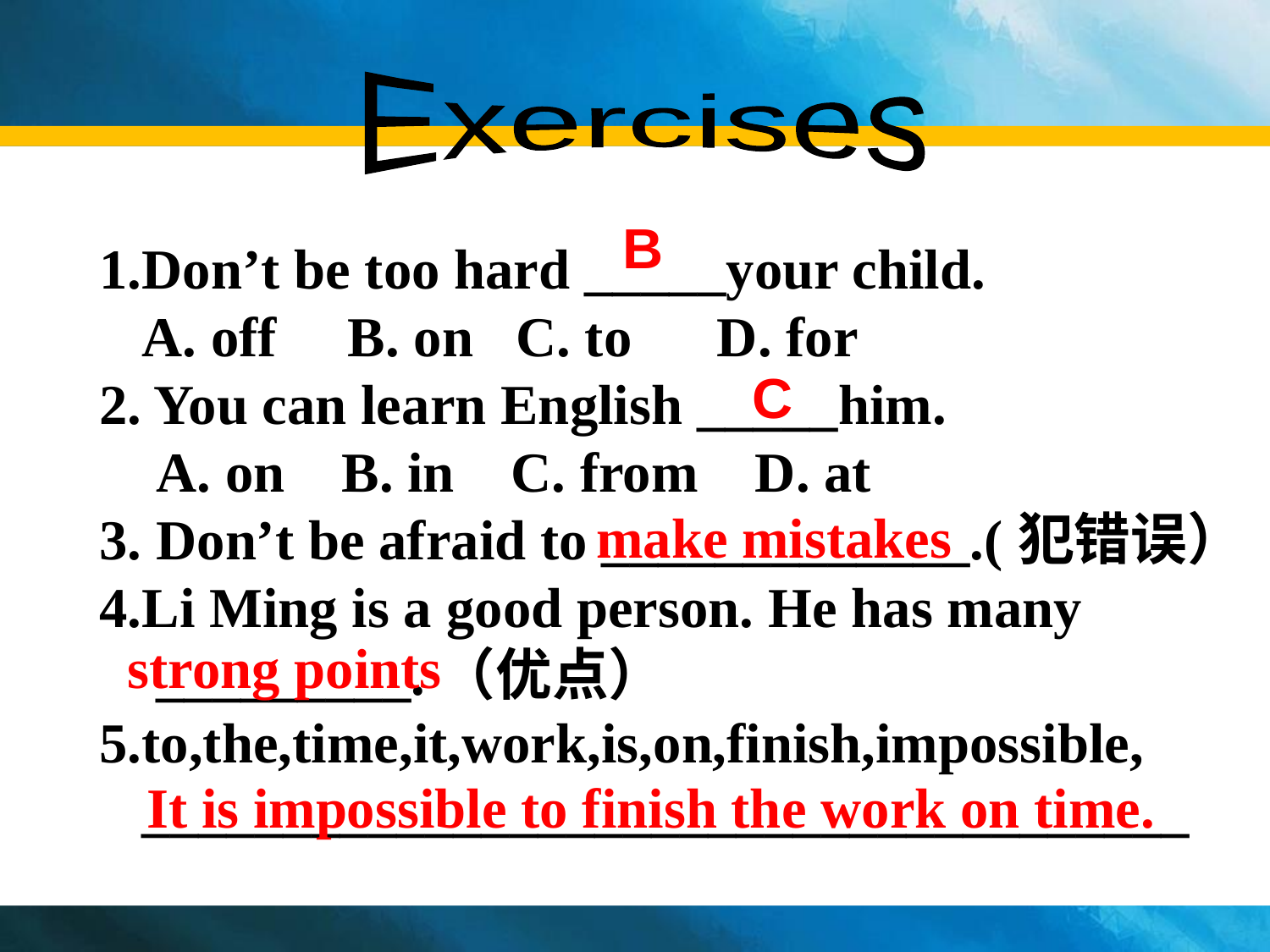

Exercises
B
1.Don’t be too hard _____your child.
   A. off     B. on   C. to      D. for
2. You can learn English _____him.
    A. on    B. in    C. from    D. at
3. Don’t be afraid to _____________.(犯错误）
4.Li Ming is a good person. He has many
    _________.（优点）
5.to,the,time,it,work,is,on,finish,impossible,
   _____________________________________
C
make mistakes
strong points
It is impossible to finish the work on time.